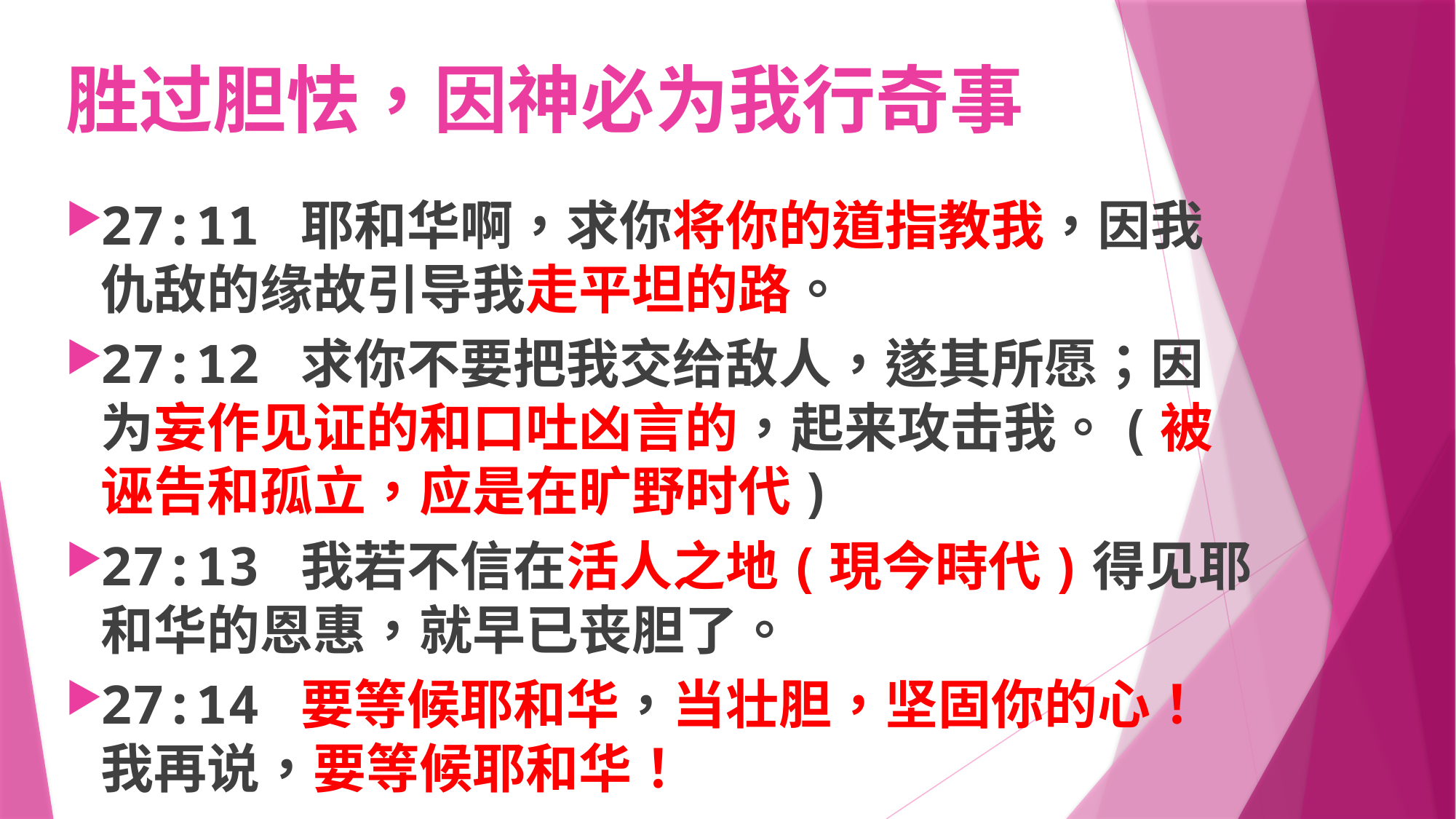

# 胜过胆怯，因神必为我行奇事
27:11 耶和华啊，求你将你的道指教我，因我仇敌的缘故引导我走平坦的路。
27:12 求你不要把我交给敌人，遂其所愿；因为妄作见证的和口吐凶言的，起来攻击我。(被诬告和孤立，应是在旷野时代)
27:13 我若不信在活人之地(現今時代)得见耶和华的恩惠，就早已丧胆了。
27:14 要等候耶和华，当壮胆，坚固你的心！我再说，要等候耶和华！